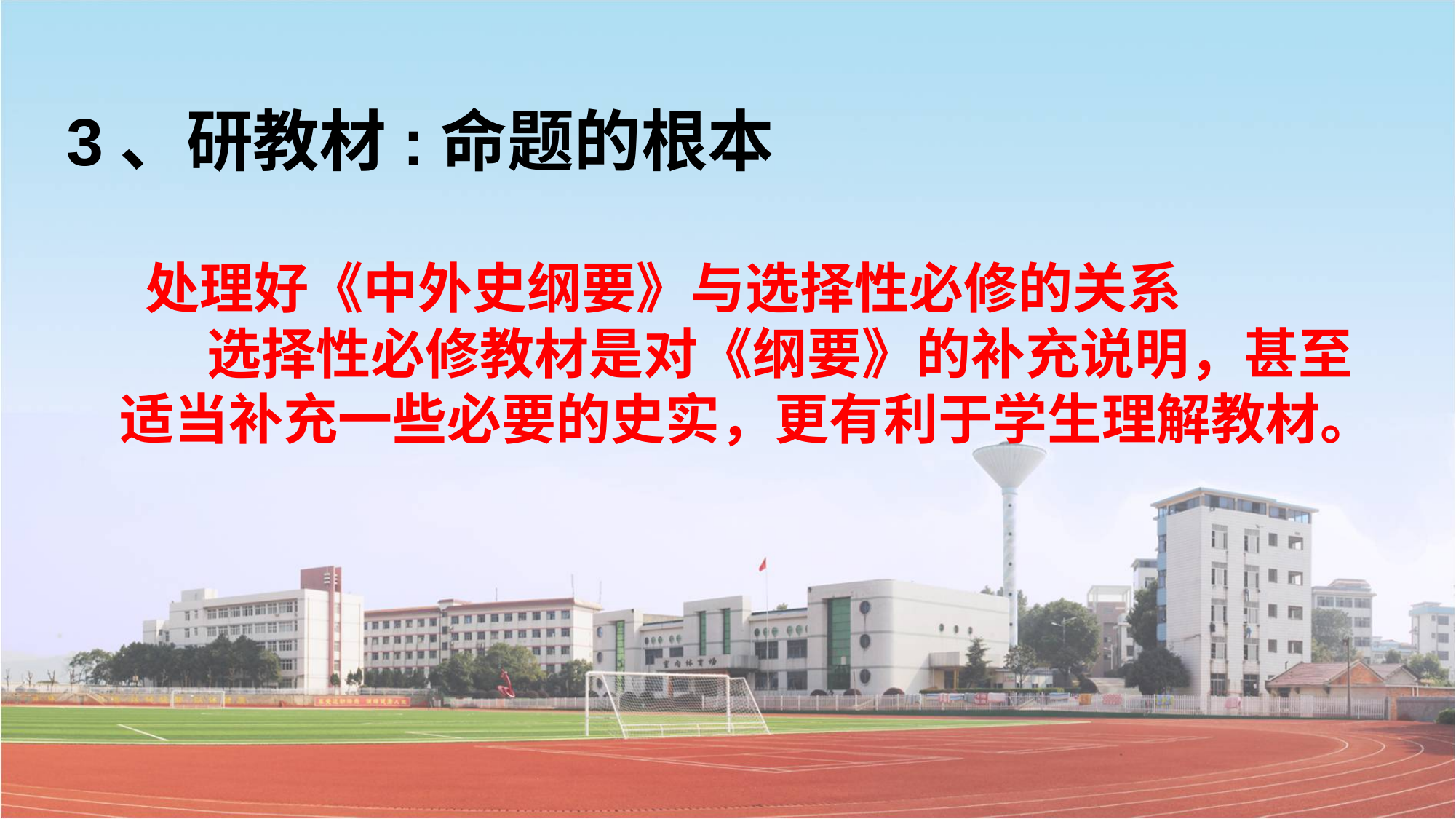

3、研教材:命题的根本
 处理好《中外史纲要》与选择性必修的关系
      选择性必修教材是对《纲要》的补充说明，甚至适当补充一些必要的史实，更有利于学生理解教材。